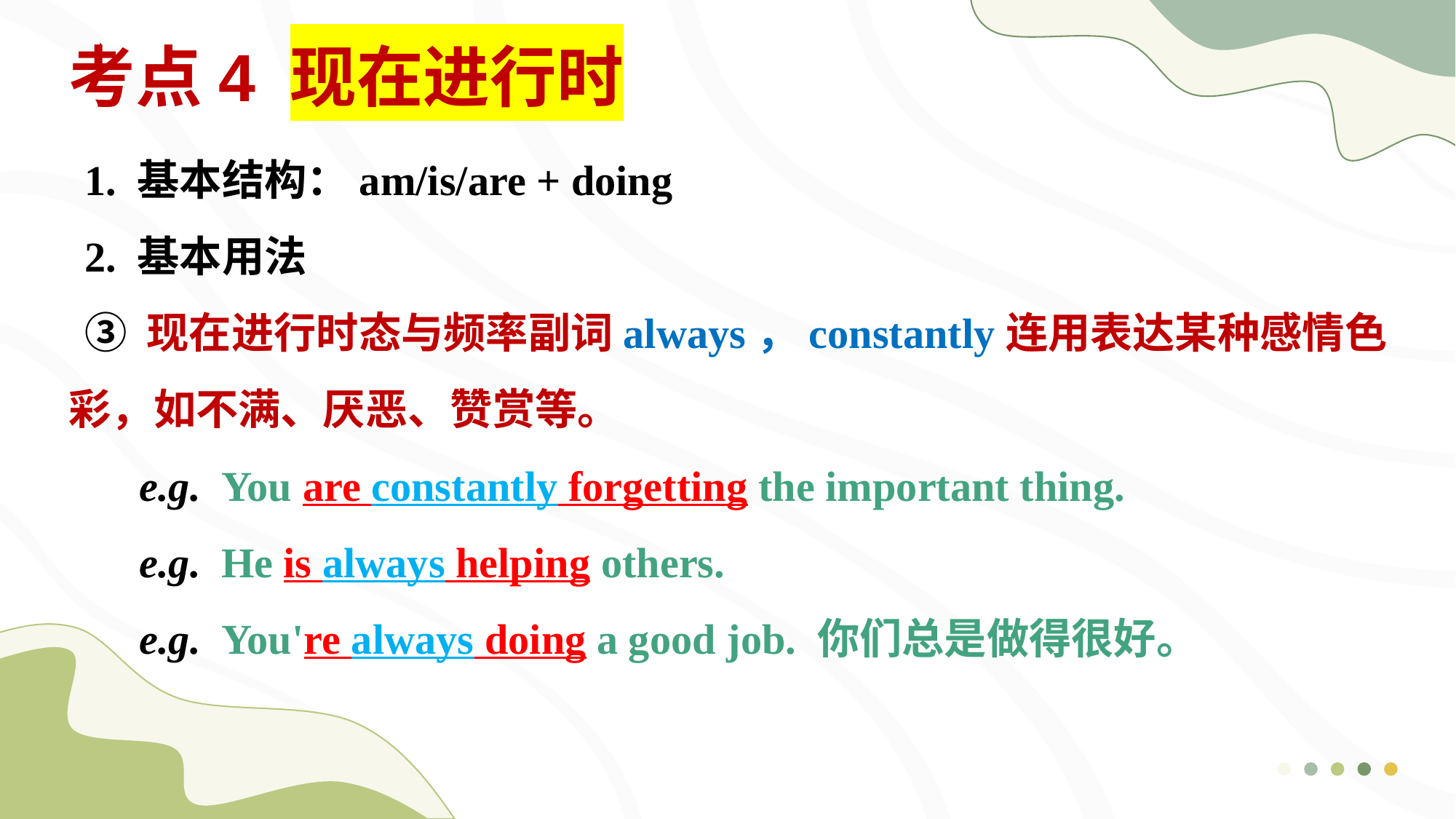

考点4 现在进行时

1. 基本结构：am/is/are + doing
2. 基本用法
③ 现在进行时态与频率副词always，constantly连用表达某种感情色彩，如不满、厌恶、赞赏等。
e.g.  You are constantly forgetting the important thing.
e.g.  He is always helping others.
e.g.  You're always doing a good job. 你们总是做得很好。